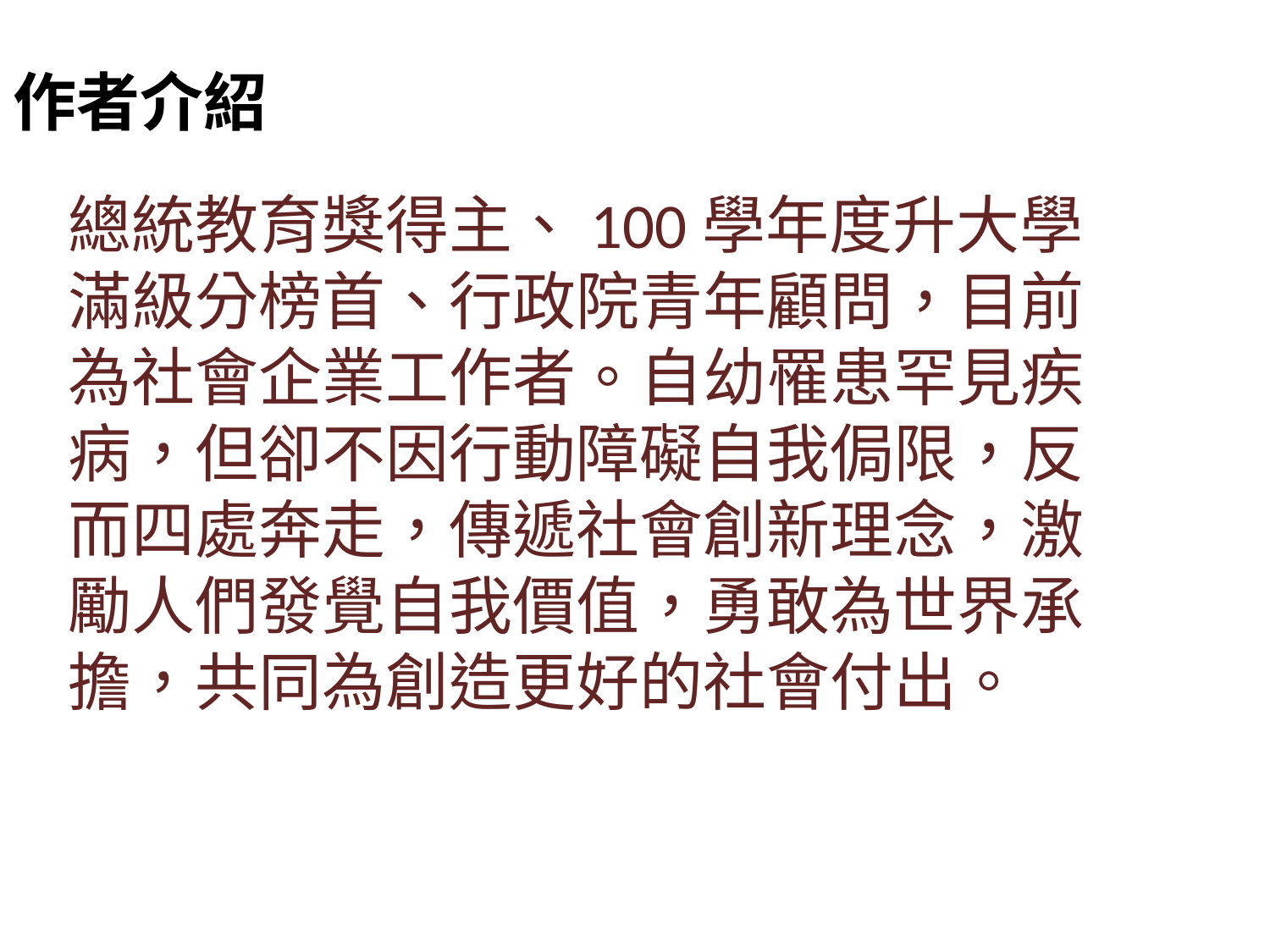

# 作者介紹
總統教育獎得主、100學年度升大學滿級分榜首、行政院青年顧問，目前為社會企業工作者。自幼罹患罕見疾病，但卻不因行動障礙自我侷限，反而四處奔走，傳遞社會創新理念，激勵人們發覺自我價值，勇敢為世界承擔，共同為創造更好的社會付出。